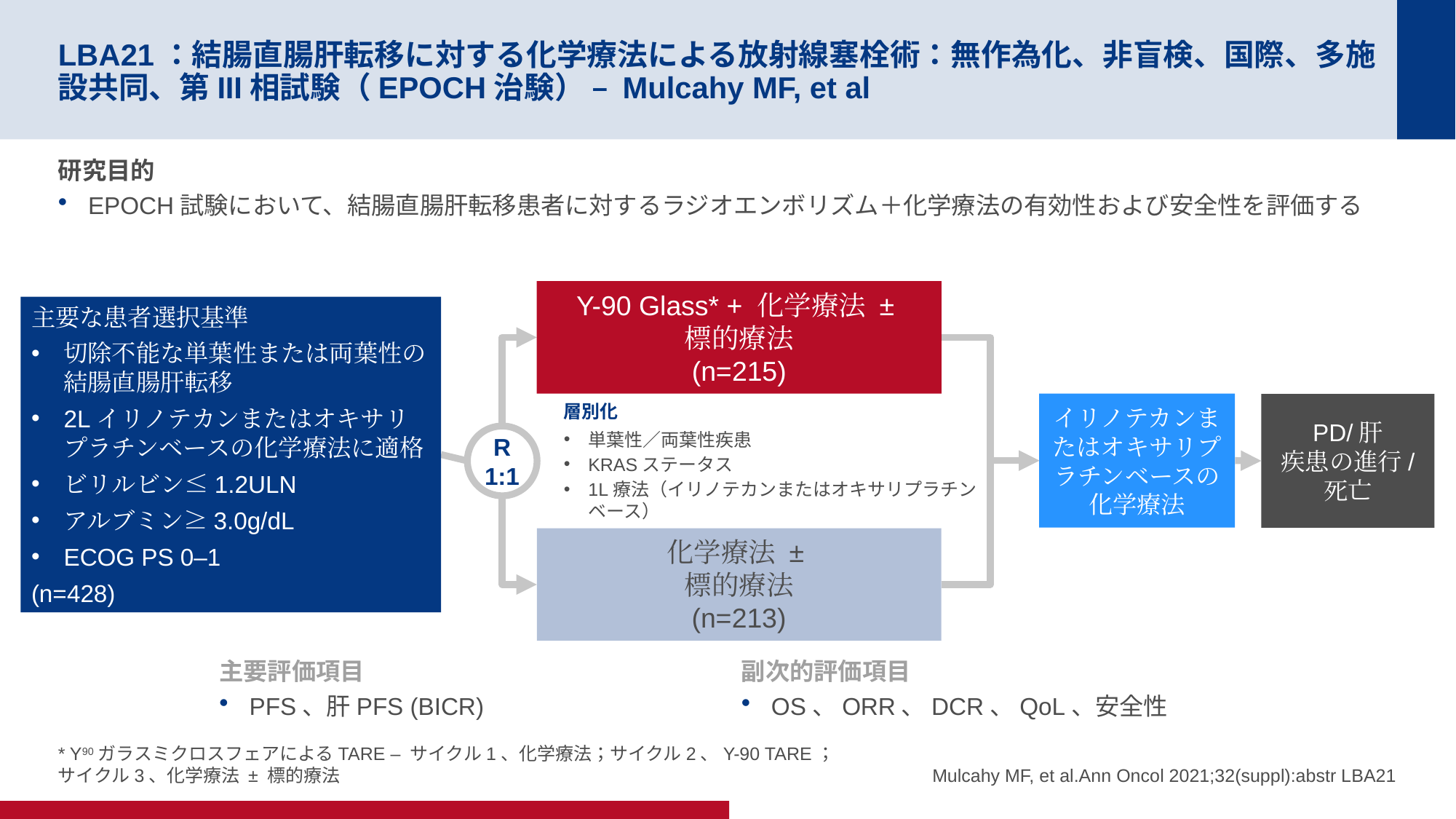

# LBA21：結腸直腸肝転移に対する化学療法による放射線塞栓術：無作為化、非盲検、国際、多施設共同、第III相試験（EPOCH治験） – Mulcahy MF, et al
研究目的
EPOCH試験において、結腸直腸肝転移患者に対するラジオエンボリズム＋化学療法の有効性および安全性を評価する
Y-90 Glass* + 化学療法 ±
標的療法
(n=215)
主要な患者選択基準
切除不能な単葉性または両葉性の結腸直腸肝転移
2Lイリノテカンまたはオキサリプラチンベースの化学療法に適格
ビリルビン≤1.2ULN
アルブミン≥3.0g/dL
ECOG PS 0–1
(n=428)
イリノテカンまたはオキサリプラチンベースの化学療法
PD/肝
疾患の進行/
死亡
層別化
単葉性／両葉性疾患
KRASステータス
1L療法（イリノテカンまたはオキサリプラチンベース）
R
1:1
化学療法 ±
標的療法
(n=213)
主要評価項目
PFS、肝PFS (BICR)
副次的評価項目
OS、ORR、DCR、QoL、安全性
* Y90ガラスミクロスフェアによるTARE – サイクル1、化学療法；サイクル2、Y-90 TARE；
サイクル3、化学療法 ± 標的療法
Mulcahy MF, et al.Ann Oncol 2021;32(suppl):abstr LBA21